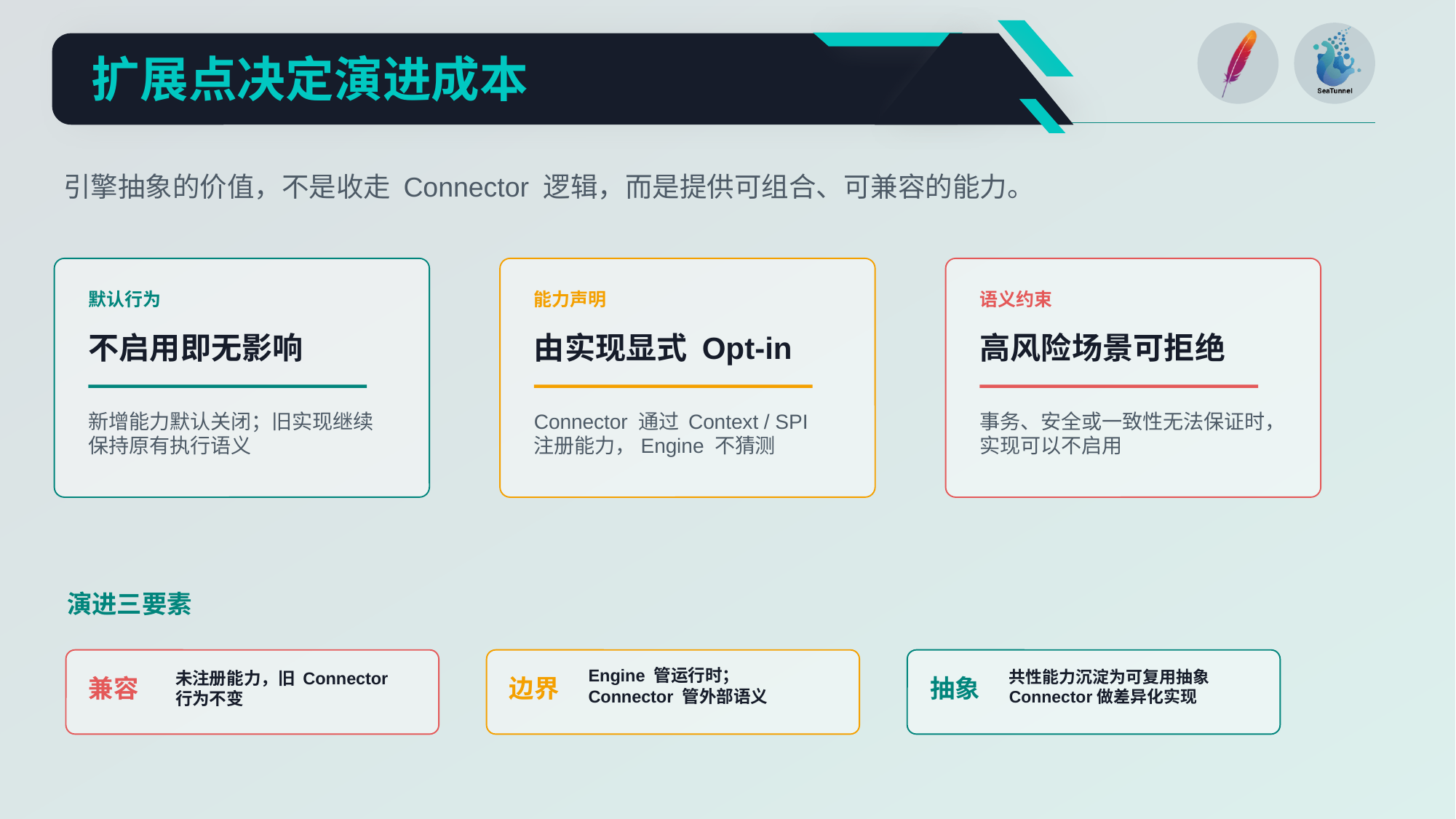

扩展点决定演进成本
引擎抽象的价值，不是收走 Connector 逻辑，而是提供可组合、可兼容的能力。

默认行为
能力声明
语义约束
不启用即无影响
由实现显式 Opt-in
高风险场景可拒绝

新增能力默认关闭；旧实现继续保持原有执行语义
Connector 通过 Context / SPI 注册能力，Engine 不猜测
事务、安全或一致性无法保证时，实现可以不启用
演进三要素

Engine 管运行时；Connector 管外部语义
共性能力沉淀为可复用抽象
Connector做差异化实现
未注册能力，旧 Connector 行为不变
兼容
边界
抽象